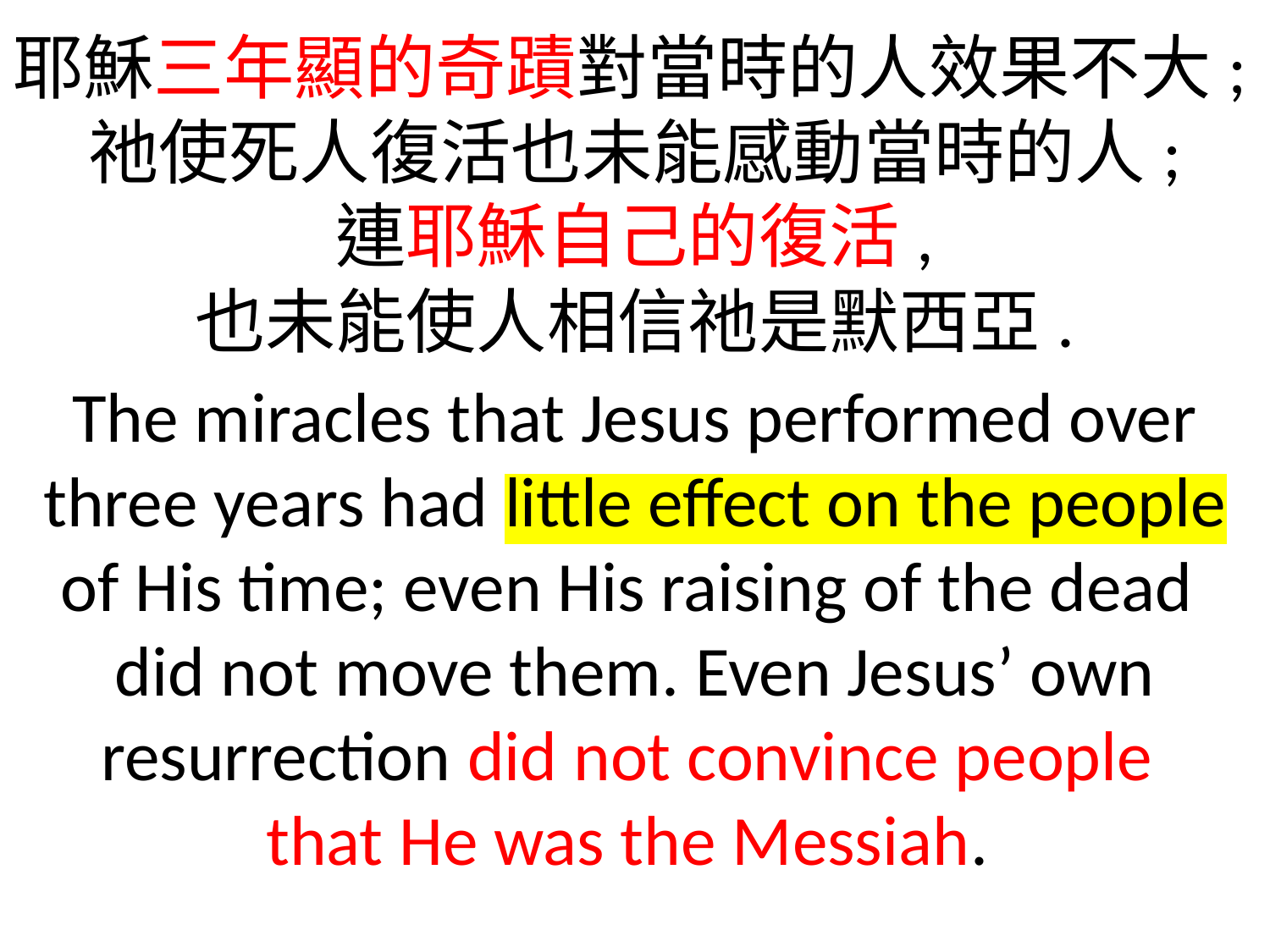

耶穌三年顯的奇蹟對當時的人效果不大;祂使死人復活也未能感動當時的人;
連耶穌自己的復活,
也未能使人相信祂是默西亞.
The miracles that Jesus performed over three years had little effect on the people of His time; even His raising of the dead
did not move them. Even Jesus’ own resurrection did not convince people
that He was the Messiah.